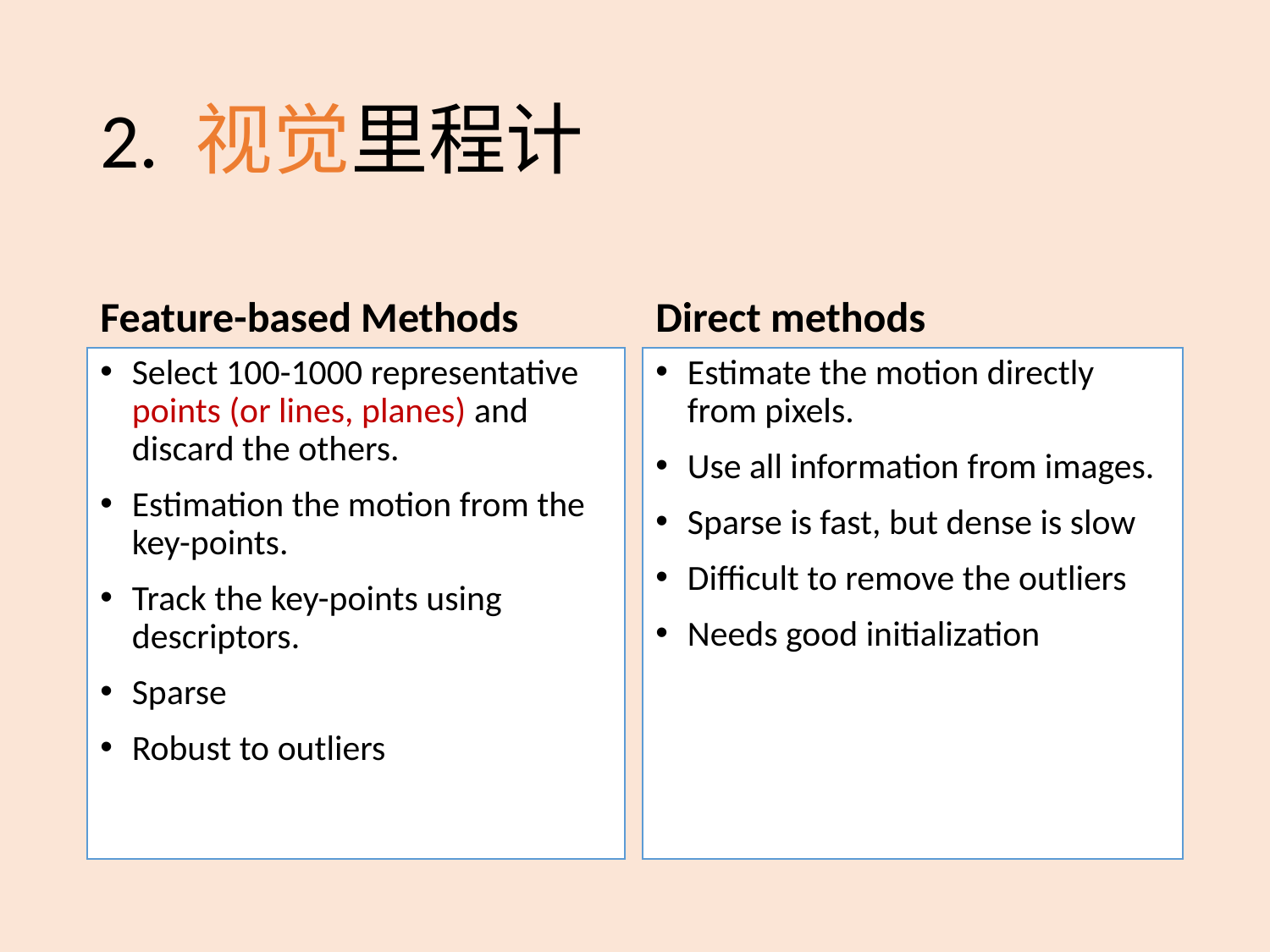

# 2. 视觉里程计
Feature-based Methods
Direct methods
Select 100-1000 representative points (or lines, planes) and discard the others.
Estimation the motion from the key-points.
Track the key-points using descriptors.
Sparse
Robust to outliers
Estimate the motion directly from pixels.
Use all information from images.
Sparse is fast, but dense is slow
Difficult to remove the outliers
Needs good initialization